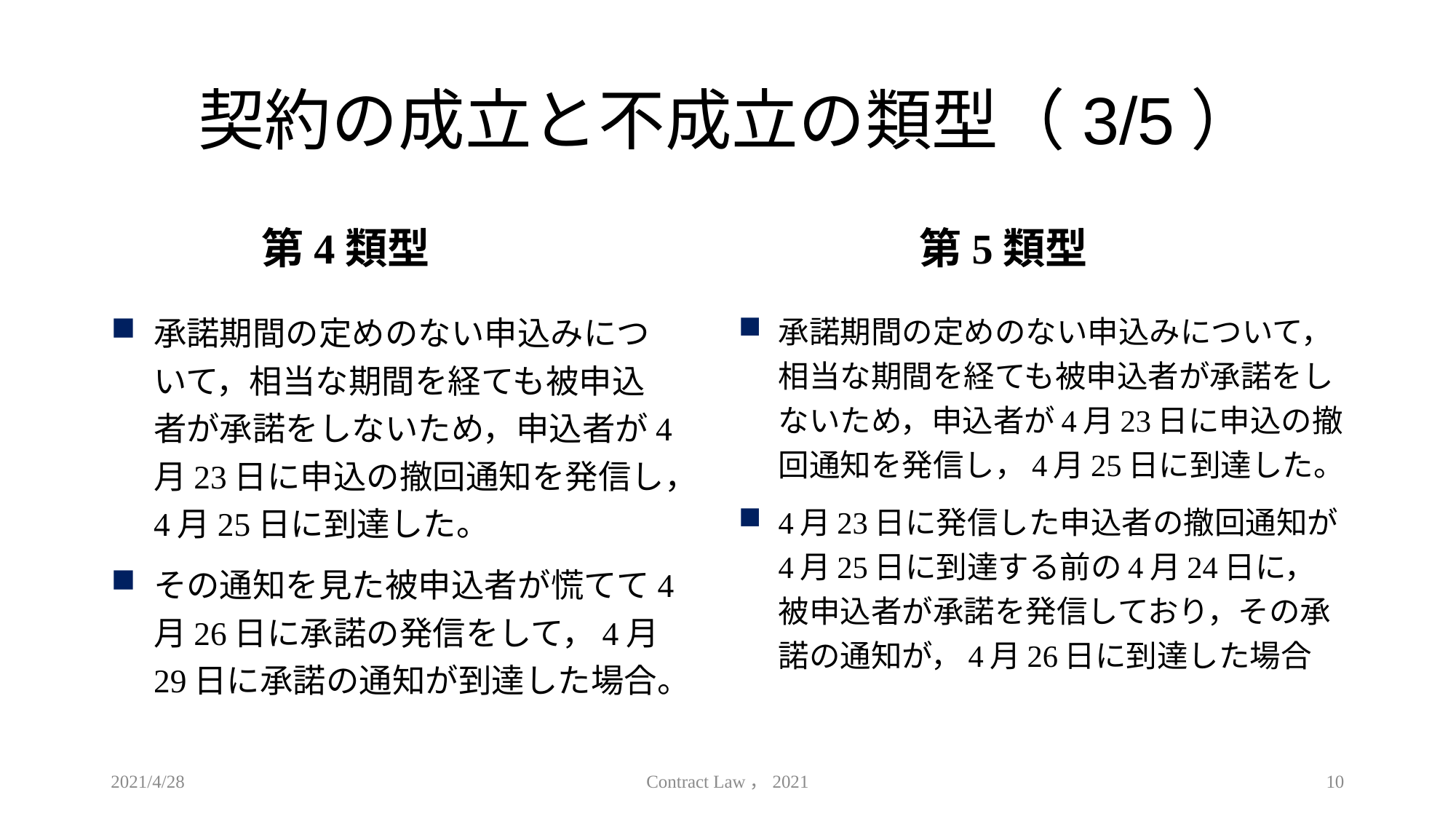

# 契約の成立と不成立の類型（3/5）
第4類型
第5類型
承諾期間の定めのない申込みについて，相当な期間を経ても被申込者が承諾をしないため，申込者が4月23日に申込の撤回通知を発信し，4月25日に到達した。
その通知を見た被申込者が慌てて4月26日に承諾の発信をして，4月29日に承諾の通知が到達した場合。
承諾期間の定めのない申込みについて，相当な期間を経ても被申込者が承諾をしないため，申込者が4月23日に申込の撤回通知を発信し，4月25日に到達した。
4月23日に発信した申込者の撤回通知が4月25日に到達する前の4月24日に，被申込者が承諾を発信しており，その承諾の通知が，4月26日に到達した場合
2021/4/28
Contract Law，2021
10